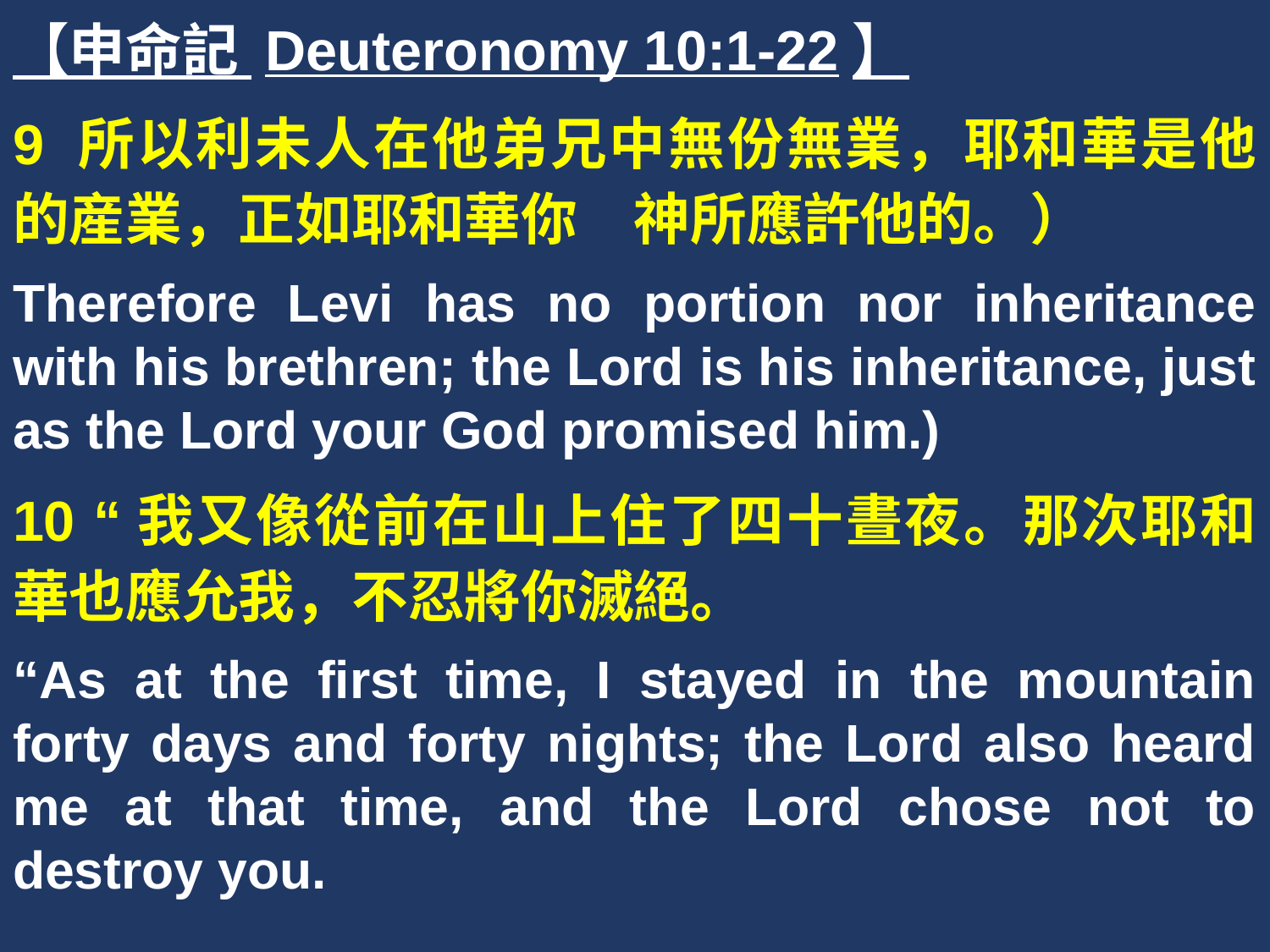

【申命記 Deuteronomy 10:1-22】
9 所以利未人在他弟兄中無份無業，耶和華是他的産業，正如耶和華你　神所應許他的。）
Therefore Levi has no portion nor inheritance with his brethren; the Lord is his inheritance, just as the Lord your God promised him.)
10 “我又像從前在山上住了四十晝夜。那次耶和華也應允我，不忍將你滅絕。
“As at the first time, I stayed in the mountain forty days and forty nights; the Lord also heard me at that time, and the Lord chose not to destroy you.